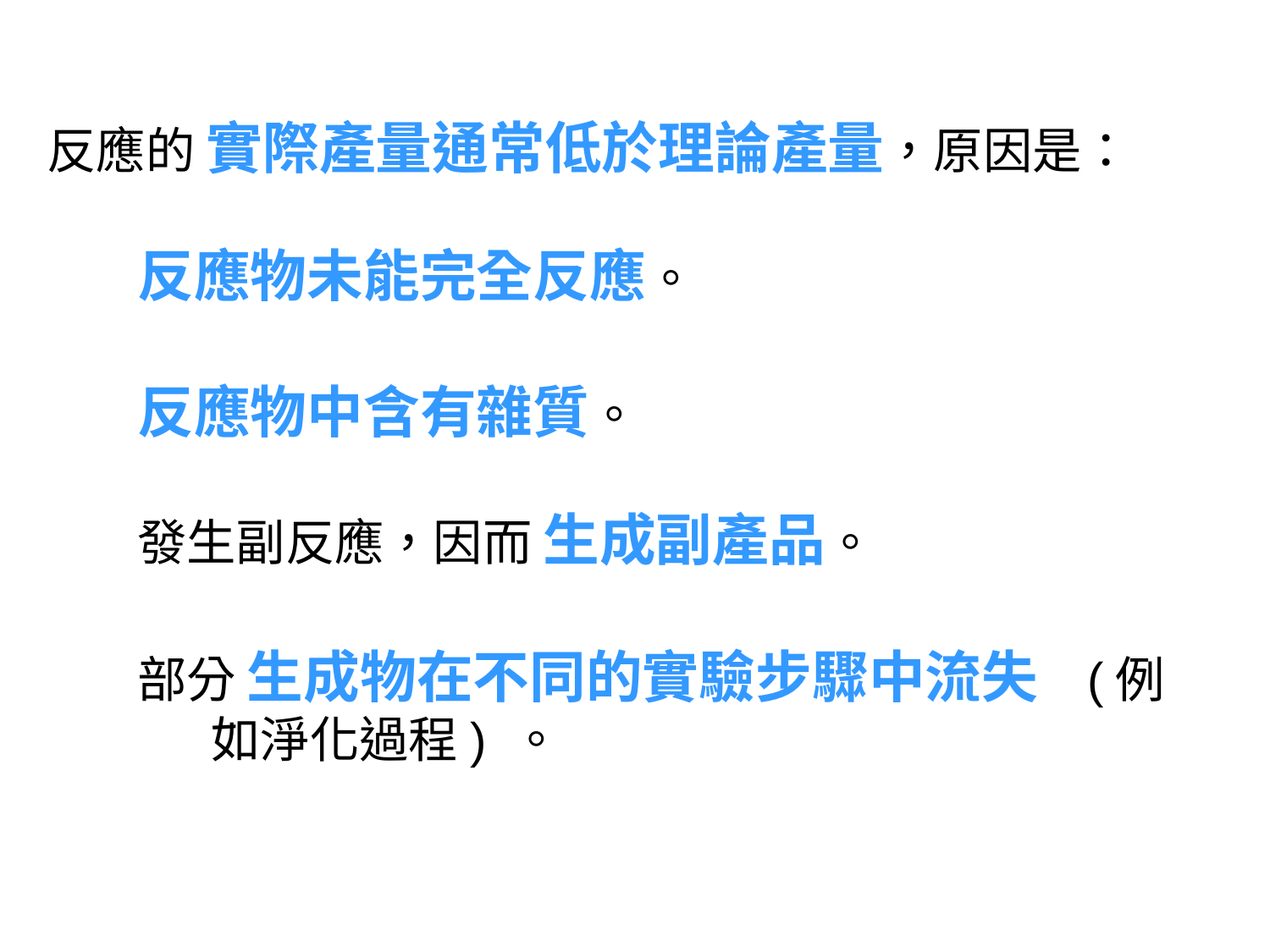

反應的 實際產量通常低於理論產量，原因是：
反應物未能完全反應。
反應物中含有雜質。
發生副反應，因而 生成副產品。
部分 生成物在不同的實驗步驟中流失   (例如淨化過程) 。